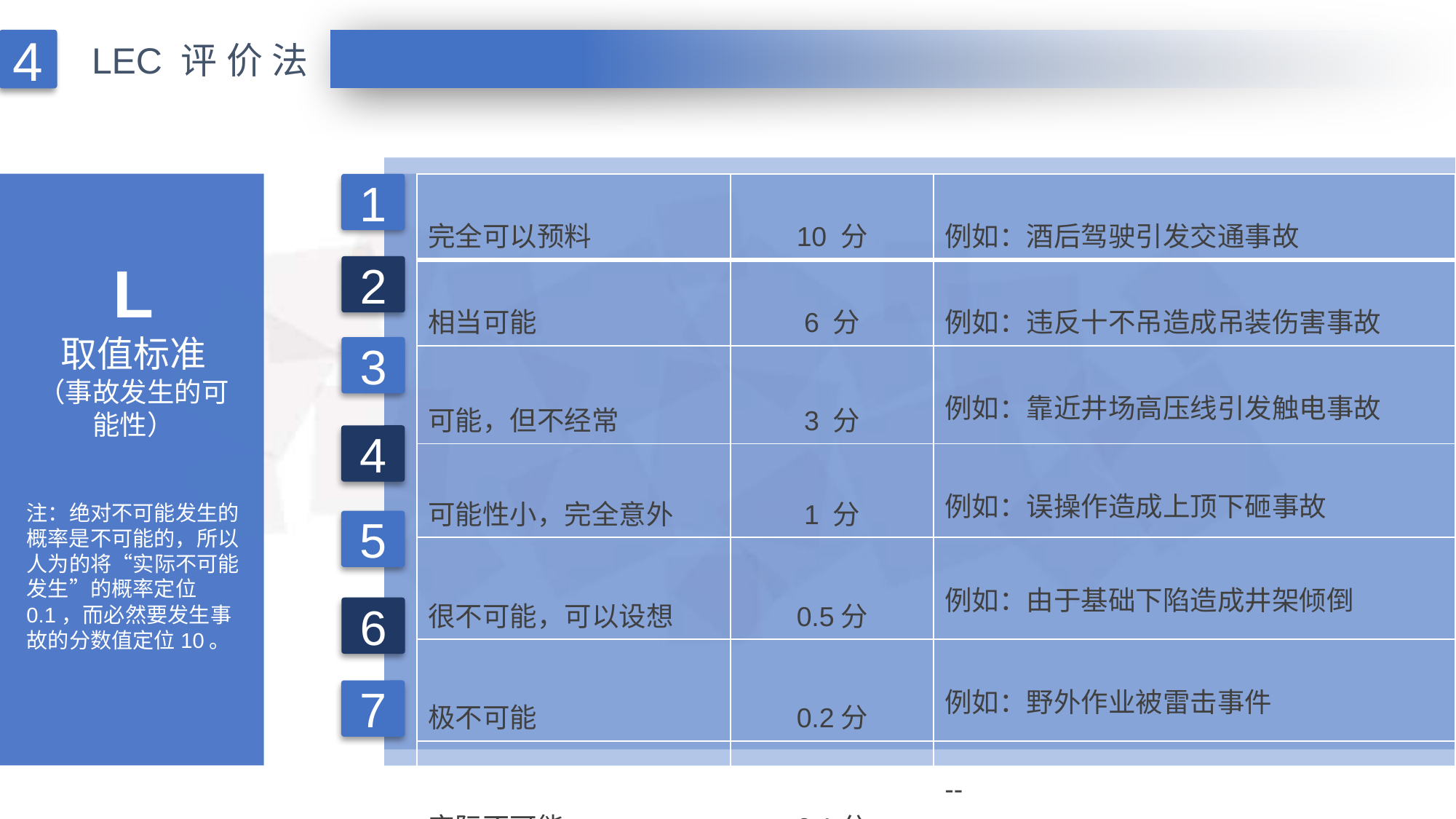

4

LEC 评价法

| 完全可以预料 | 10 分 | 例如：酒后驾驶引发交通事故 |
| --- | --- | --- |
| 相当可能 | 6 分 | 例如：违反十不吊造成吊装伤害事故 |
| 可能，但不经常 | 3 分 | 例如：靠近井场高压线引发触电事故 |
| 可能性小，完全意外 | 1 分 | 例如：误操作造成上顶下砸事故 |
| 很不可能，可以设想 | 0.5分 | 例如：由于基础下陷造成井架倾倒 |
| 极不可能 | 0.2分 | 例如：野外作业被雷击事件 |
| 实际不可能 | 0.1分 | -- |
1

L
取值标准
（事故发生的可能性）
2
3
4
注：绝对不可能发生的概率是不可能的，所以人为的将“实际不可能发生”的概率定位0.1，而必然要发生事故的分数值定位10。
5
6
7